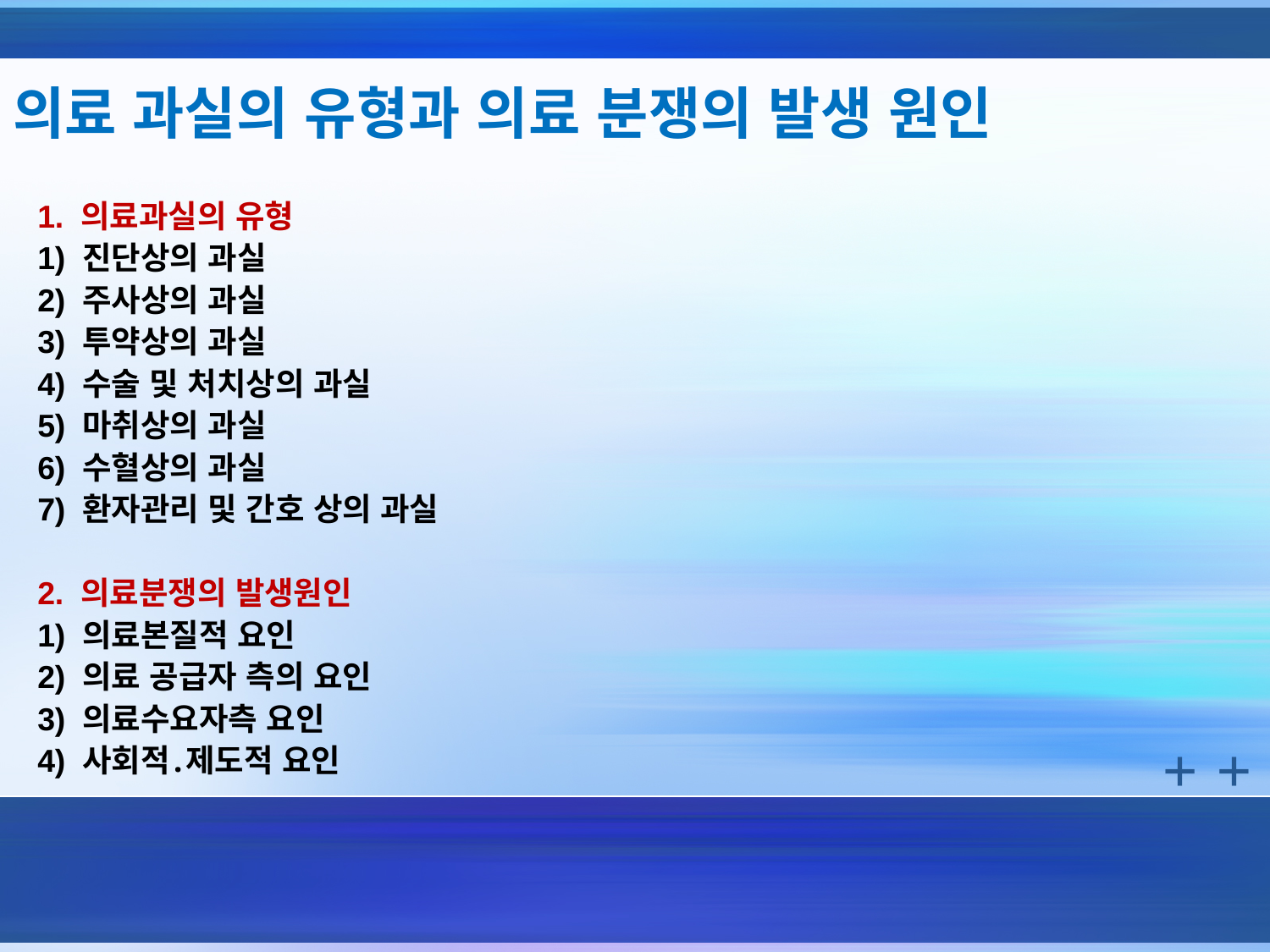

# 의료 과실의 유형과 의료 분쟁의 발생 원인
1. 의료과실의 유형
1) 진단상의 과실
2) 주사상의 과실
3) 투약상의 과실
4) 수술 및 처치상의 과실
5) 마취상의 과실
6) 수혈상의 과실
7) 환자관리 및 간호 상의 과실
2. 의료분쟁의 발생원인
1) 의료본질적 요인
2) 의료 공급자 측의 요인
3) 의료수요자측 요인
4) 사회적․제도적 요인